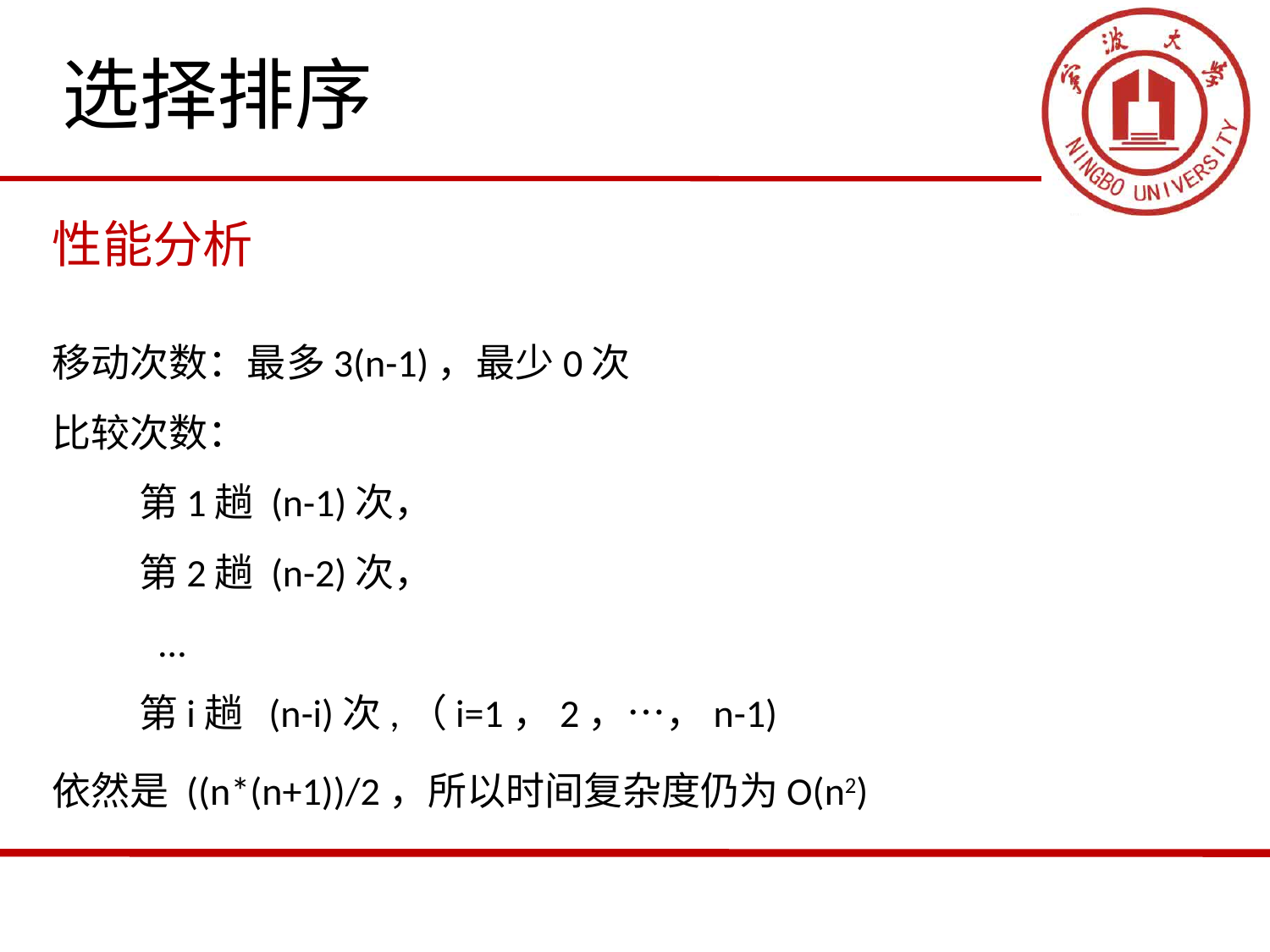

选择排序
性能分析

移动次数：最多3(n-1)，最少0次
比较次数：
         第1趟 (n-1)次，
         第2趟 (n-2)次，
            …
         第i趟  (n-i)次,（i=1，2，…，n-1)
依然是 ((n*(n+1))/2，所以时间复杂度仍为O(n2)